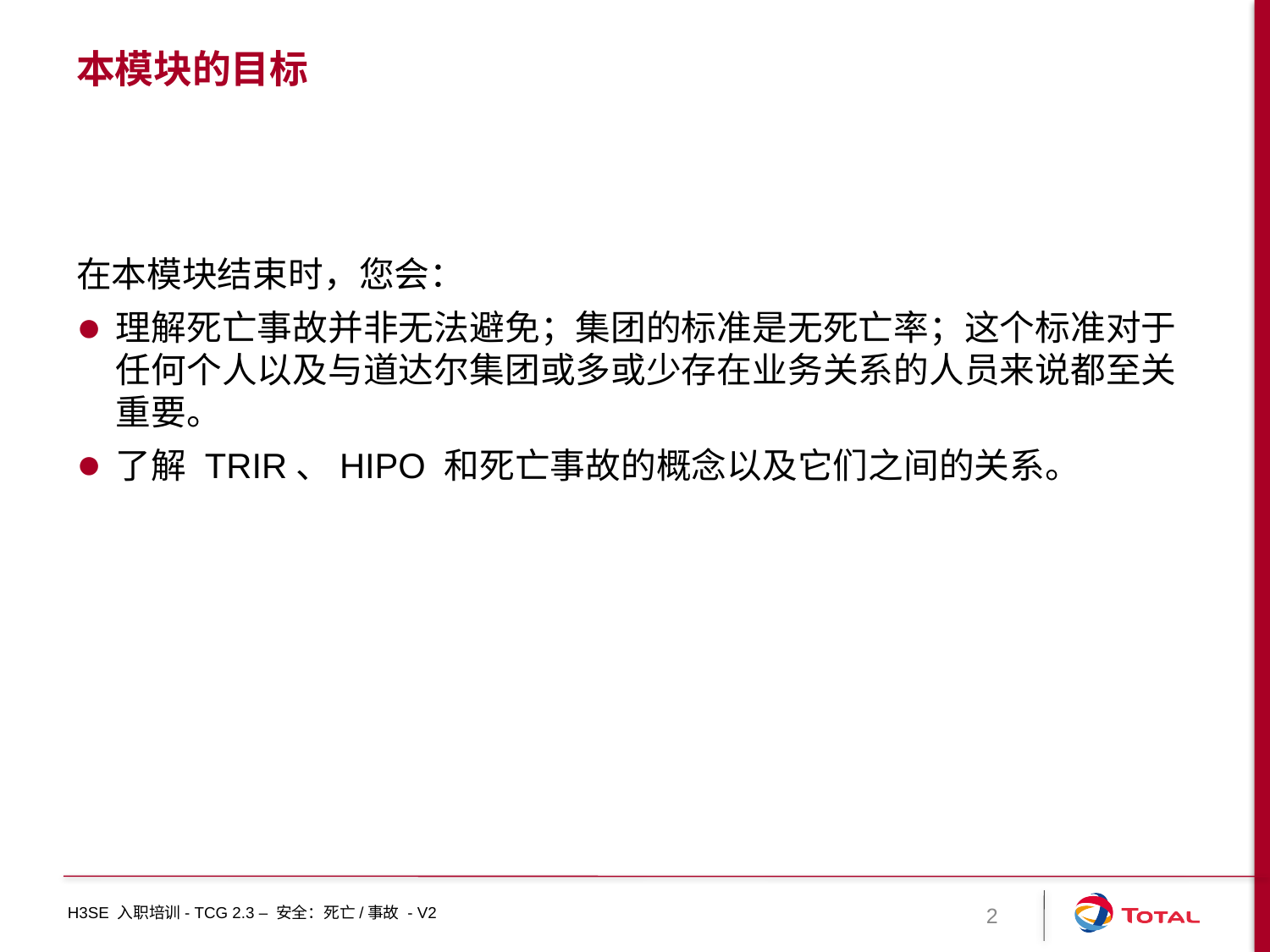

# 本模块的目标
在本模块结束时，您会：
理解死亡事故并非无法避免；集团的标准是无死亡率；这个标准对于任何个人以及与道达尔集团或多或少存在业务关系的人员来说都至关重要。
了解 TRIR、HIPO 和死亡事故的概念以及它们之间的关系。
2
H3SE 入职培训- TCG 2.3 – 安全：死亡/事故 - V2